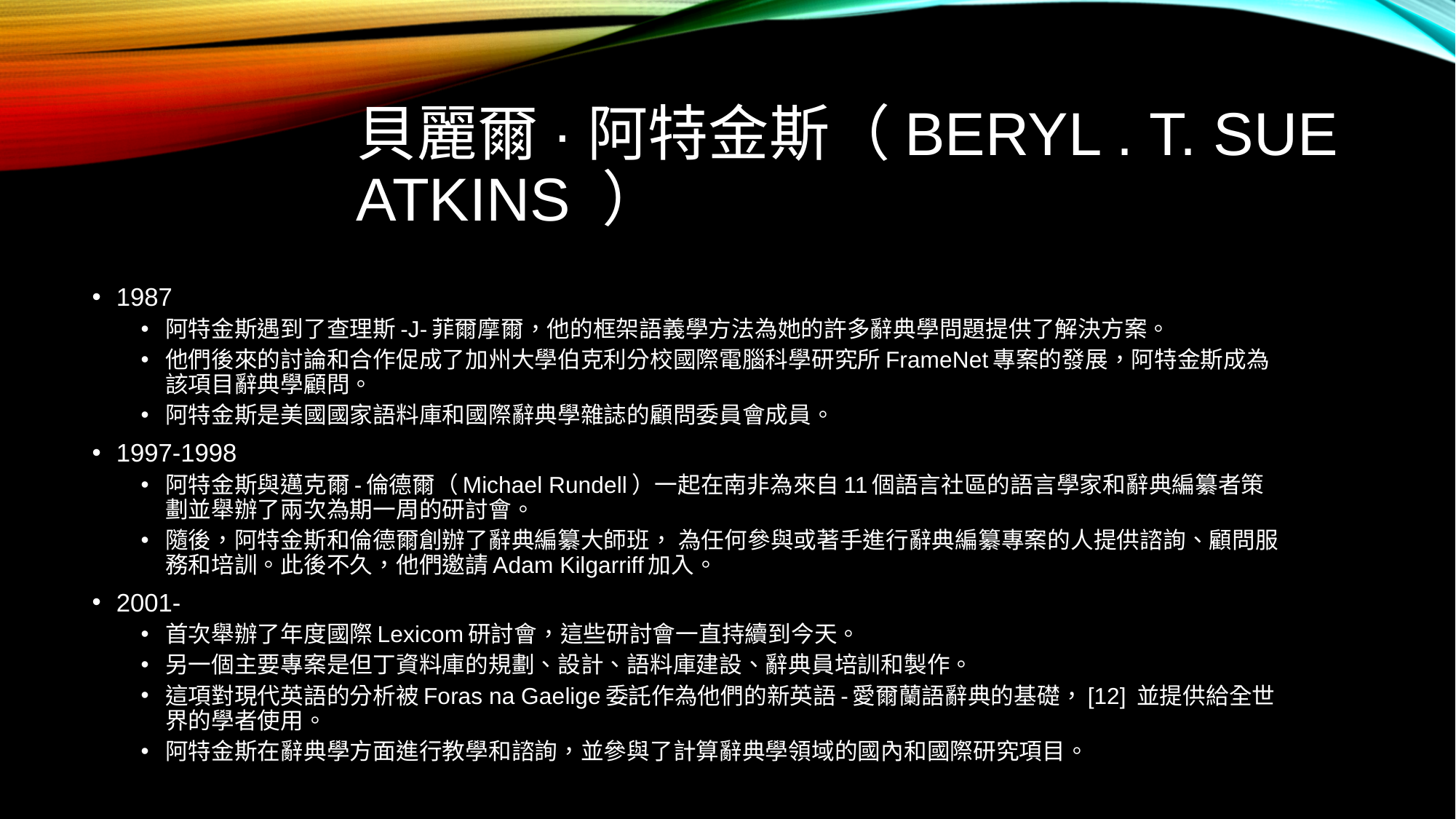

# 貝麗爾·阿特金斯（Beryl . T. Sue Atkins ）
1987
阿特金斯遇到了查理斯-J-菲爾摩爾，他的框架語義學方法為她的許多辭典學問題提供了解決方案。
他們後來的討論和合作促成了加州大學伯克利分校國際電腦科學研究所FrameNet專案的發展，阿特金斯成為該項目辭典學顧問。
阿特金斯是美國國家語料庫和國際辭典學雜誌的顧問委員會成員。
1997-1998
阿特金斯與邁克爾-倫德爾（Michael Rundell）一起在南非為來自11個語言社區的語言學家和辭典編纂者策劃並舉辦了兩次為期一周的研討會。
隨後，阿特金斯和倫德爾創辦了辭典編纂大師班， 為任何參與或著手進行辭典編纂專案的人提供諮詢、顧問服務和培訓。此後不久，他們邀請Adam Kilgarriff加入。
2001-
首次舉辦了年度國際Lexicom研討會，這些研討會一直持續到今天。
另一個主要專案是但丁資料庫的規劃、設計、語料庫建設、辭典員培訓和製作。
這項對現代英語的分析被Foras na Gaelige委託作為他們的新英語-愛爾蘭語辭典的基礎，[12] 並提供給全世界的學者使用。
阿特金斯在辭典學方面進行教學和諮詢，並參與了計算辭典學領域的國內和國際研究項目。